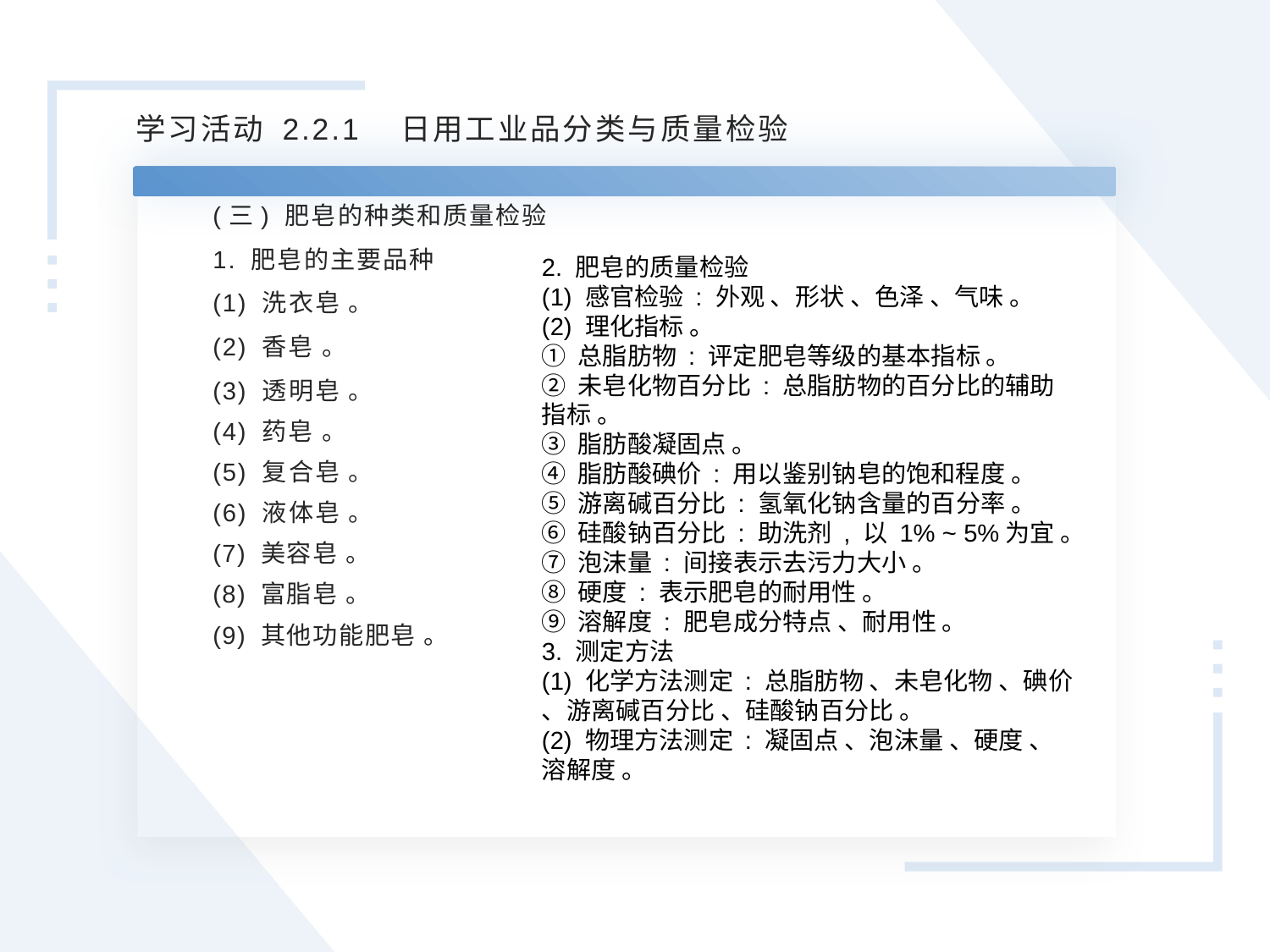

学习活动 2.2.1   日用工业品分类与质量检验

(三) 肥皂的种类和质量检验
1. 肥皂的主要品种
(1) 洗衣皂 。
(2) 香皂 。
(3) 透明皂 。
(4) 药皂 。
(5) 复合皂 。
(6) 液体皂 。
(7) 美容皂 。
(8) 富脂皂 。
(9) 其他功能肥皂 。

2. 肥皂的质量检验
(1) 感官检验 : 外观 、形状 、色泽 、气味 。(2) 理化指标 。① 总脂肪物 : 评定肥皂等级的基本指标 。② 未皂化物百分比 : 总脂肪物的百分比的辅助指标 。③ 脂肪酸凝固点 。④ 脂肪酸碘价 : 用以鉴别钠皂的饱和程度 。⑤ 游离碱百分比 : 氢氧化钠含量的百分率 。⑥ 硅酸钠百分比 : 助洗剂 , 以 1% ~ 5%为宜 。⑦ 泡沫量 : 间接表示去污力大小 。⑧ 硬度 : 表示肥皂的耐用性 。⑨ 溶解度 : 肥皂成分特点 、耐用性 。3. 测定方法(1) 化学方法测定 : 总脂肪物 、未皂化物 、碘价 、游离碱百分比 、硅酸钠百分比 。(2) 物理方法测定 : 凝固点 、泡沫量 、硬度 、溶解度 。